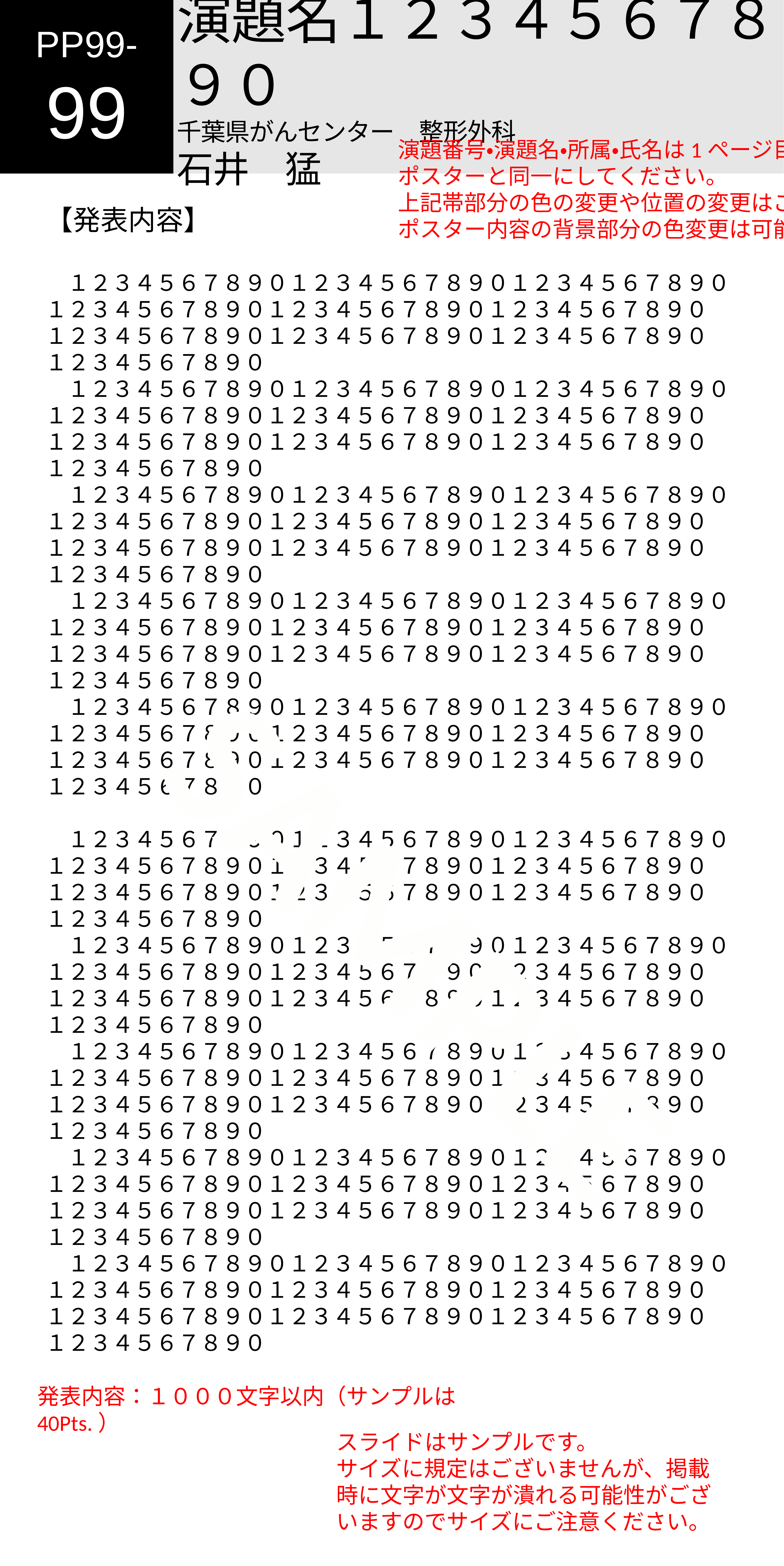

PP99-
99
演題名１２３４５６７８９０
千葉県がんセンター　整形外科
石井　猛
演題番号・演題名・所属・氏名は1ページ目の
ポスターと同一にしてください。
上記帯部分の色の変更や位置の変更はご遠慮ください。
ポスター内容の背景部分の色変更は可能です。
【発表内容】

　１２３４５６７８９０１２３４５６７８９０１２３４５６７８９０
１２３４５６７８９０１２３４５６７８９０１２３４５６７８９０
１２３４５６７８９０１２３４５６７８９０１２３４５６７８９０
１２３４５６７８９０
　１２３４５６７８９０１２３４５６７８９０１２３４５６７８９０
１２３４５６７８９０１２３４５６７８９０１２３４５６７８９０
１２３４５６７８９０１２３４５６７８９０１２３４５６７８９０
１２３４５６７８９０
　１２３４５６７８９０１２３４５６７８９０１２３４５６７８９０
１２３４５６７８９０１２３４５６７８９０１２３４５６７８９０
１２３４５６７８９０１２３４５６７８９０１２３４５６７８９０
１２３４５６７８９０
　１２３４５６７８９０１２３４５６７８９０１２３４５６７８９０
１２３４５６７８９０１２３４５６７８９０１２３４５６７８９０
１２３４５６７８９０１２３４５６７８９０１２３４５６７８９０
１２３４５６７８９０
　１２３４５６７８９０１２３４５６７８９０１２３４５６７８９０
１２３４５６７８９０１２３４５６７８９０１２３４５６７８９０
１２３４５６７８９０１２３４５６７８９０１２３４５６７８９０
１２３４５６７８９０

　１２３４５６７８９０１２３４５６７８９０１２３４５６７８９０
１２３４５６７８９０１２３４５６７８９０１２３４５６７８９０
１２３４５６７８９０１２３４５６７８９０１２３４５６７８９０
１２３４５６７８９０
　１２３４５６７８９０１２３４５６７８９０１２３４５６７８９０
１２３４５６７８９０１２３４５６７８９０１２３４５６７８９０
１２３４５６７８９０１２３４５６７８９０１２３４５６７８９０
１２３４５６７８９０
　１２３４５６７８９０１２３４５６７８９０１２３４５６７８９０
１２３４５６７８９０１２３４５６７８９０１２３４５６７８９０
１２３４５６７８９０１２３４５６７８９０１２３４５６７８９０
１２３４５６７８９０
　１２３４５６７８９０１２３４５６７８９０１２３４５６７８９０
１２３４５６７８９０１２３４５６７８９０１２３４５６７８９０
１２３４５６７８９０１２３４５６７８９０１２３４５６７８９０
１２３４５６７８９０
　１２３４５６７８９０１２３４５６７８９０１２３４５６７８９０
１２３４５６７８９０１２３４５６７８９０１２３４５６７８９０
１２３４５６７８９０１２３４５６７８９０１２３４５６７８９０
１２３４５６７８９０

SAMPLE
発表内容：１０００文字以内（サンプルは40Pts.）
スライドはサンプルです。
サイズに規定はございませんが、掲載時に文字が文字が潰れる可能性がございますのでサイズにご注意ください。